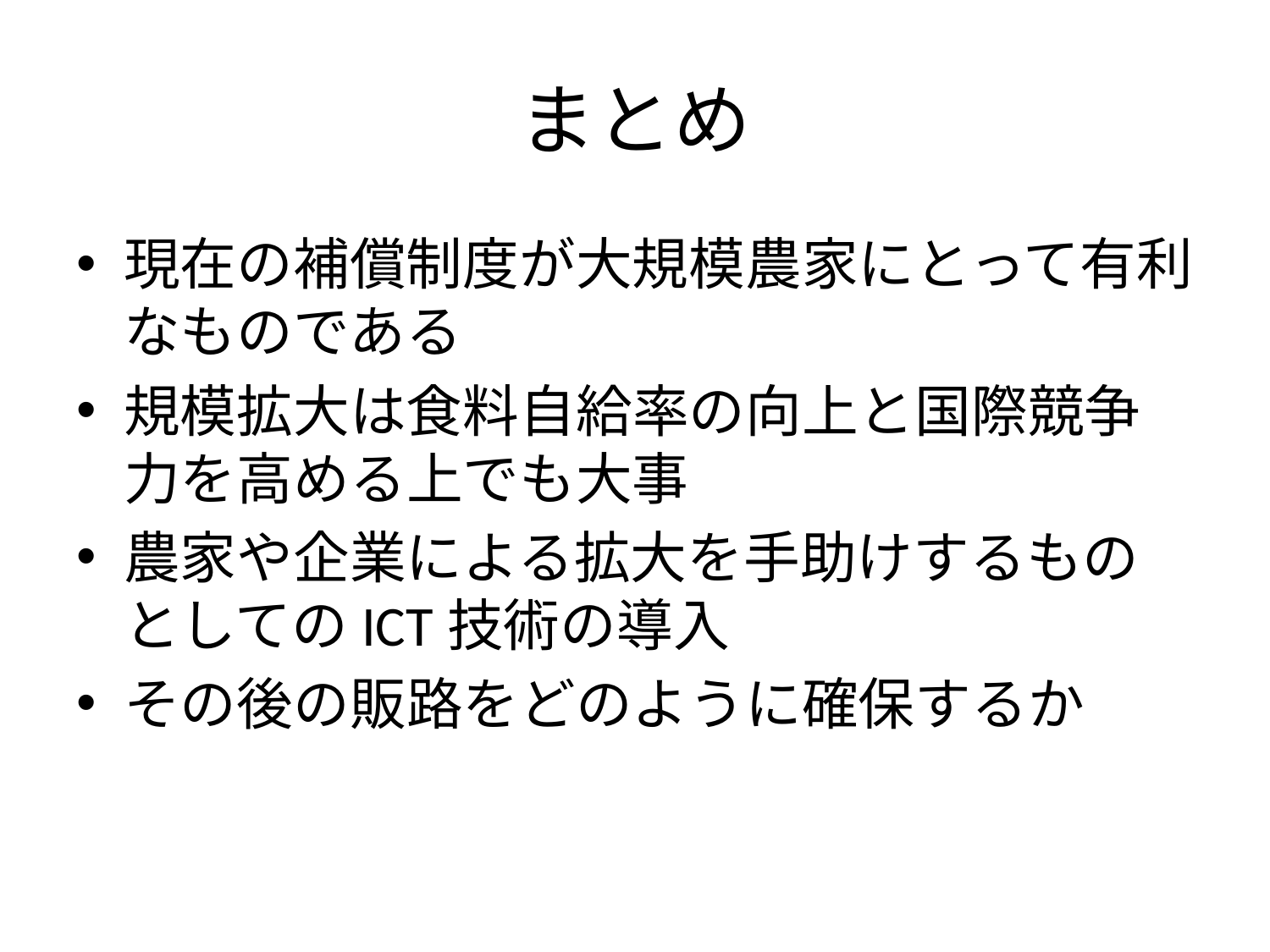

# まとめ
現在の補償制度が大規模農家にとって有利なものである
規模拡大は食料自給率の向上と国際競争力を高める上でも大事
農家や企業による拡大を手助けするものとしてのICT技術の導入
その後の販路をどのように確保するか